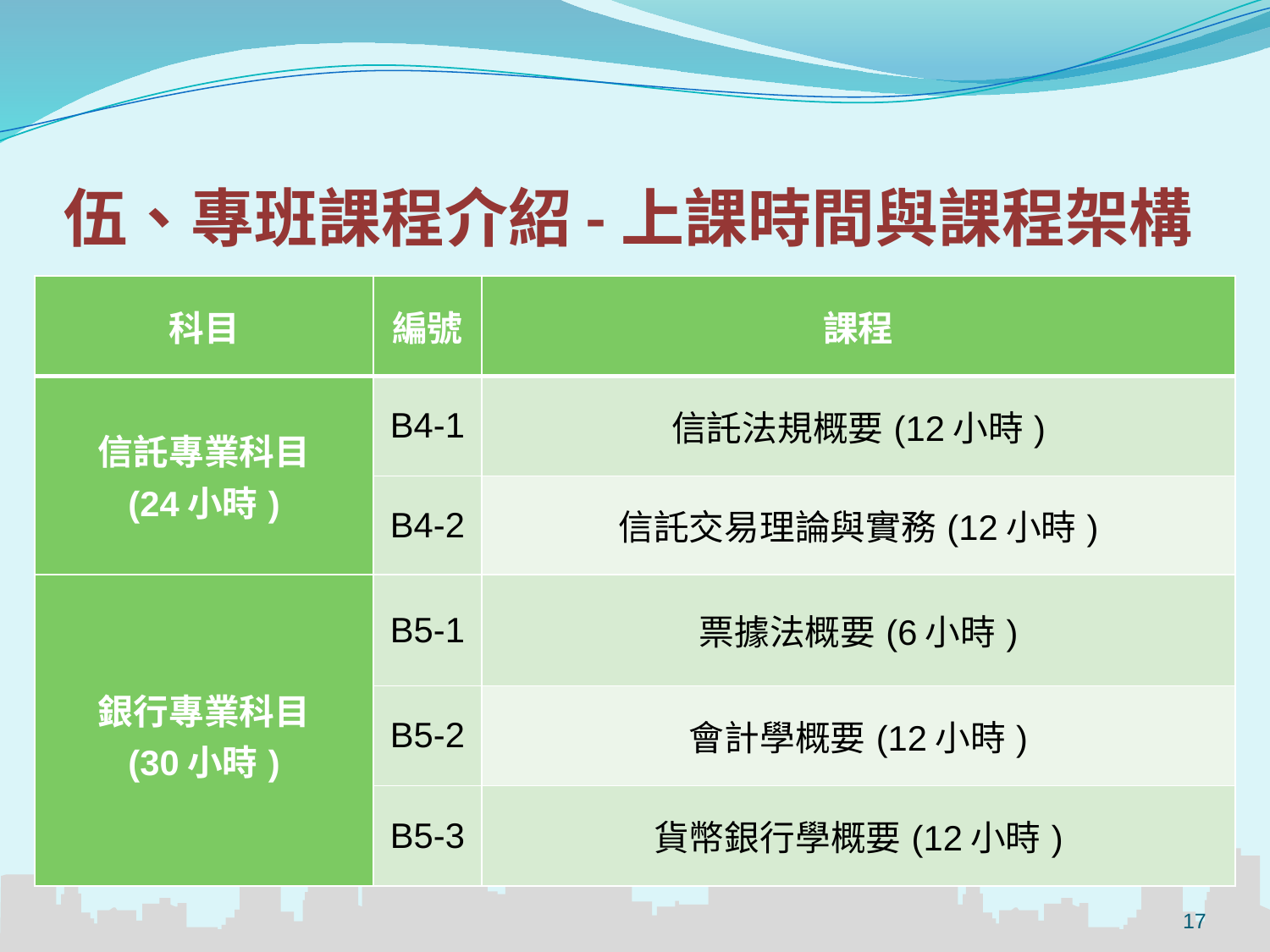

# 伍、專班課程介紹-上課時間與課程架構
| 科目 | 編號 | 課程 |
| --- | --- | --- |
| 信託專業科目 (24小時) | B4-1 | 信託法規概要(12小時) |
|  | B4-2 | 信託交易理論與實務(12小時) |
| 銀行專業科目 (30小時) | B5-1 | 票據法概要(6小時) |
|  | B5-2 | 會計學概要(12小時) |
|  | B5-3 | 貨幣銀行學概要(12小時) |
17